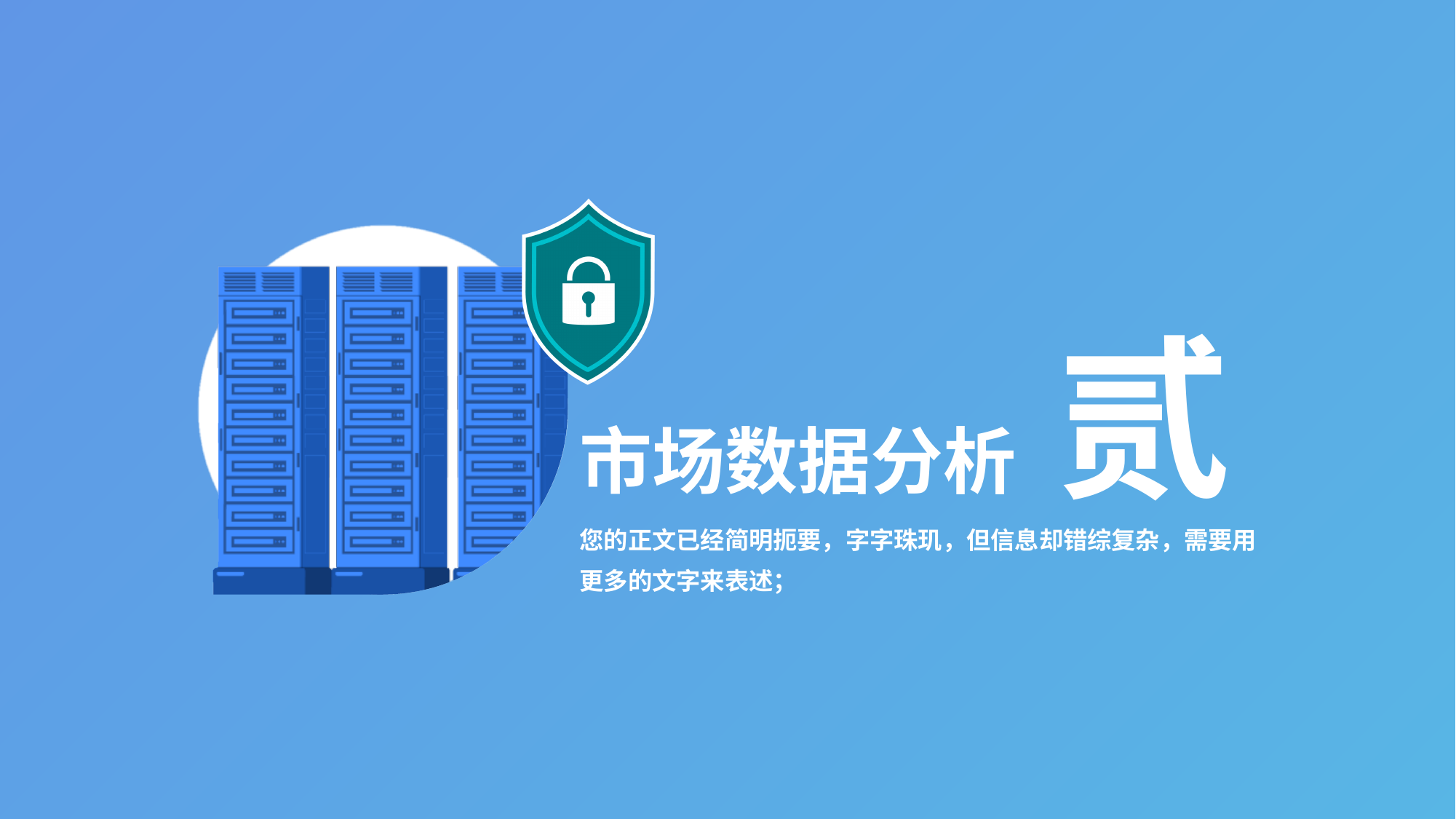

贰
市场数据分析
您的正文已经简明扼要，字字珠玑，但信息却错综复杂，需要用更多的文字来表述；